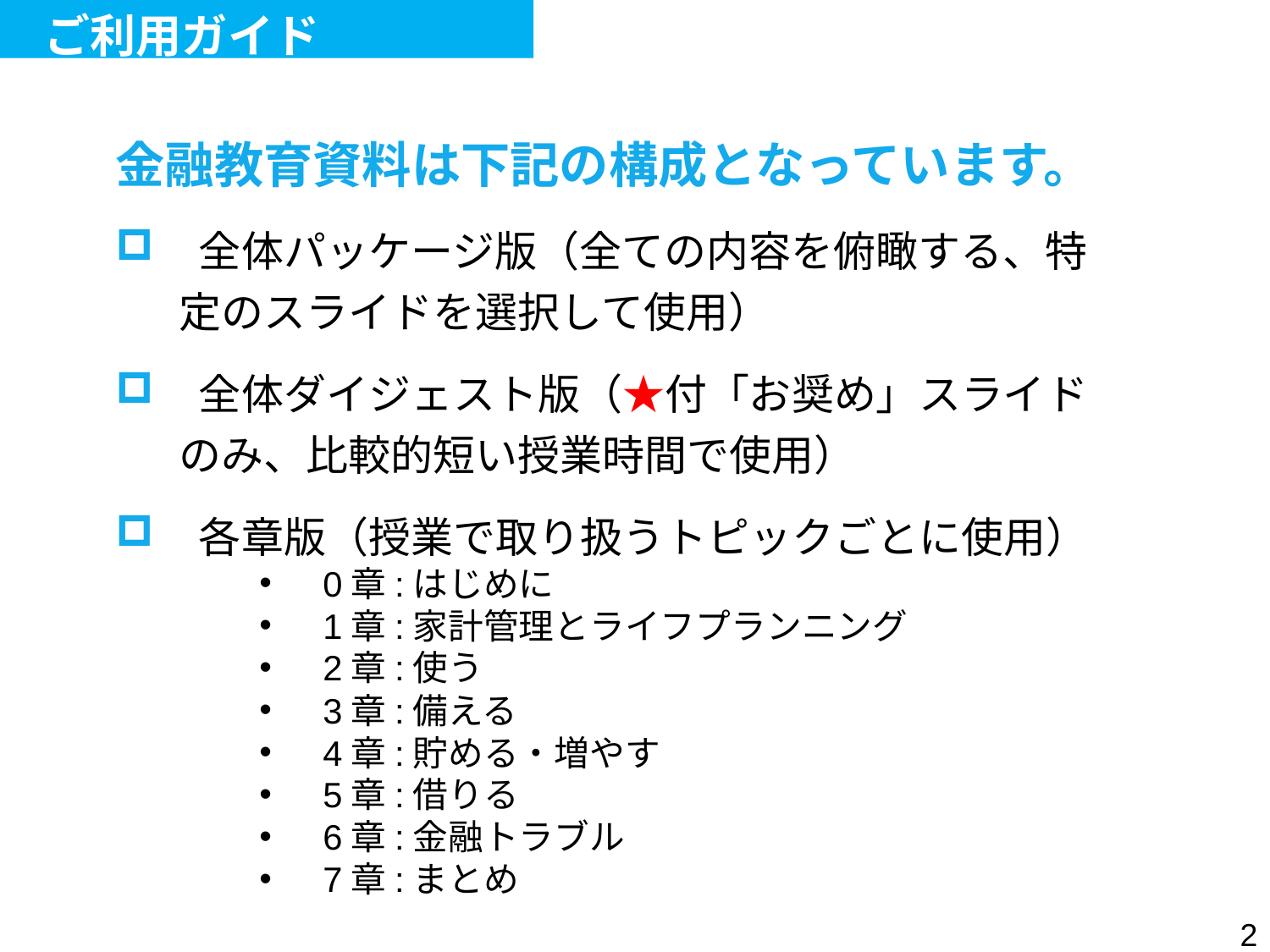

ご利用ガイド
金融教育資料は下記の構成となっています。
 全体パッケージ版（全ての内容を俯瞰する、特定のスライドを選択して使用）
 全体ダイジェスト版（★付「お奨め」スライドのみ、比較的短い授業時間で使用）
 各章版（授業で取り扱うトピックごとに使用）
0章:はじめに
1章:家計管理とライフプランニング
2章:使う
3章:備える
4章:貯める・増やす
5章:借りる
6章:金融トラブル
7章:まとめ

2